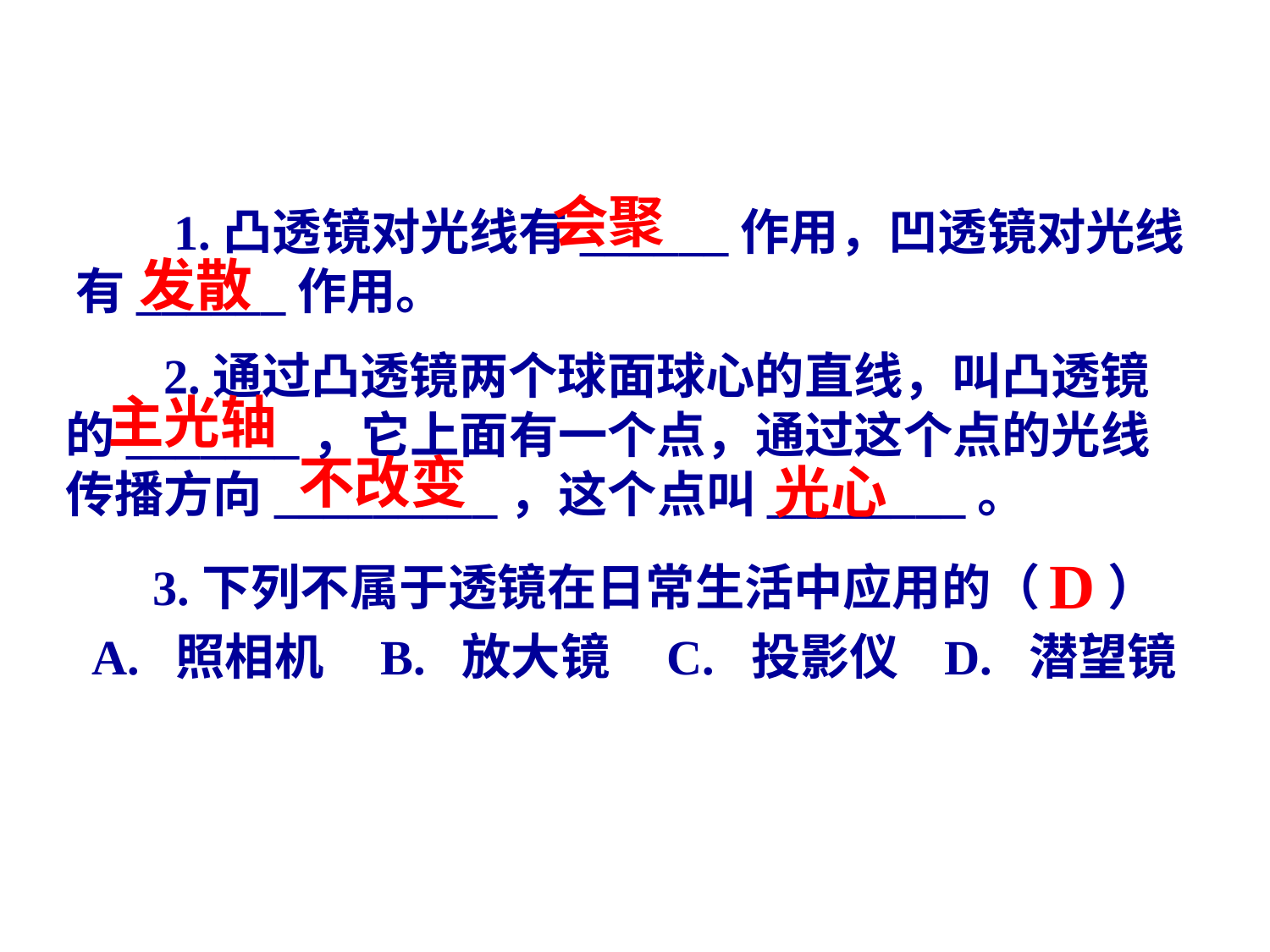

会聚
        1.凸透镜对光线有______作用，凹透镜对光线有______作用。
发散
        2.通过凸透镜两个球面球心的直线，叫凸透镜的_______，它上面有一个点，通过这个点的光线传播方向_________，这个点叫________。
主光轴
不改变
光心
D
        3.下列不属于透镜在日常生活中应用的（      ）
   A.  照相机    B.  放大镜    C.  投影仪   D.  潜望镜